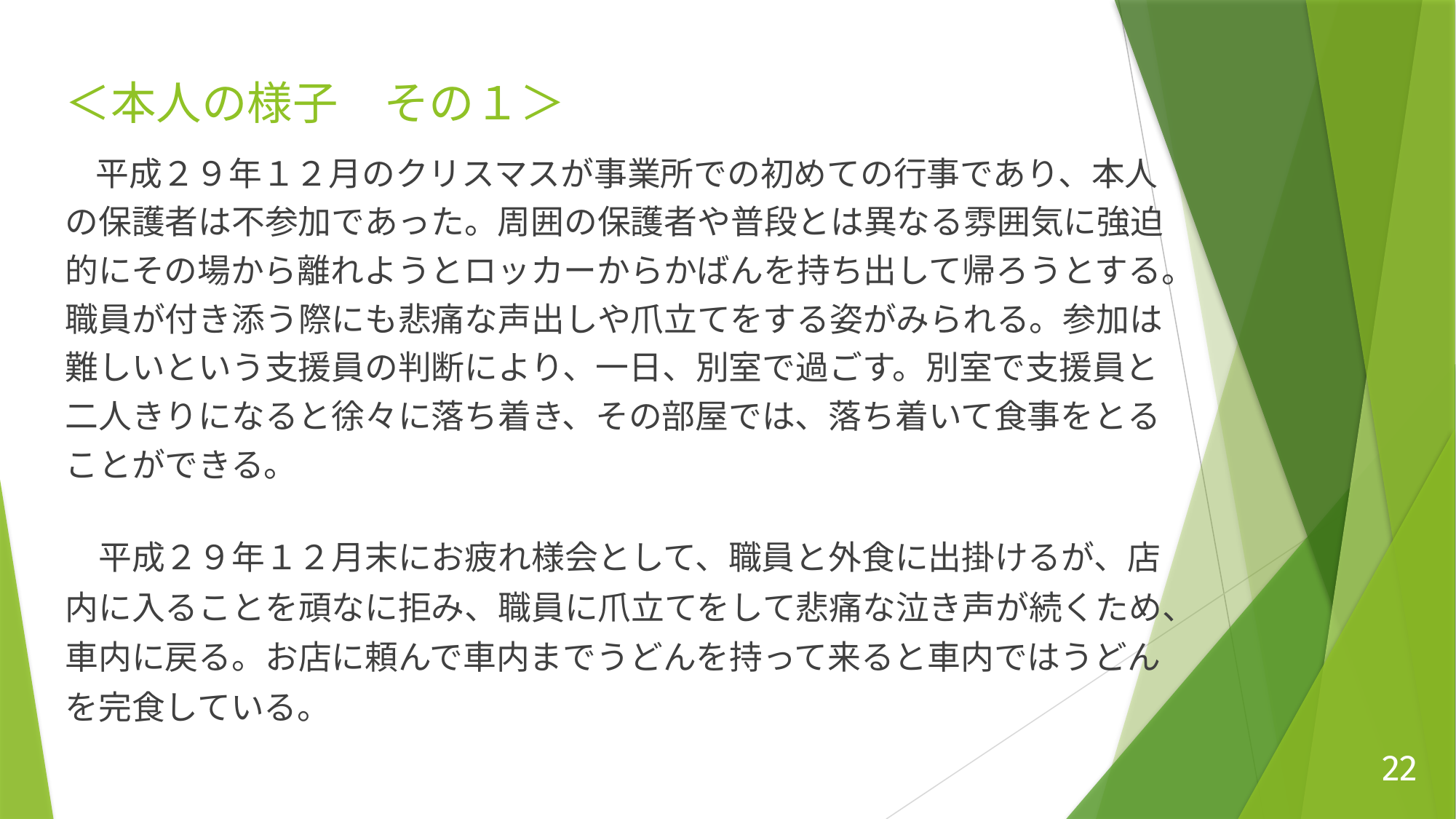

＜本人の様子　その１＞
　平成２９年１２月のクリスマスが事業所での初めての行事であり、本人の保護者は不参加であった。周囲の保護者や普段とは異なる雰囲気に強迫的にその場から離れようとロッカーからかばんを持ち出して帰ろうとする。職員が付き添う際にも悲痛な声出しや爪立てをする姿がみられる。参加は難しいという支援員の判断により、一日、別室で過ごす。別室で支援員と二人きりになると徐々に落ち着き、その部屋では、落ち着いて食事をとることができる。

　平成２９年１２月末にお疲れ様会として、職員と外食に出掛けるが、店内に入ることを頑なに拒み、職員に爪立てをして悲痛な泣き声が続くため、車内に戻る。お店に頼んで車内までうどんを持って来ると車内ではうどんを完食している。
22